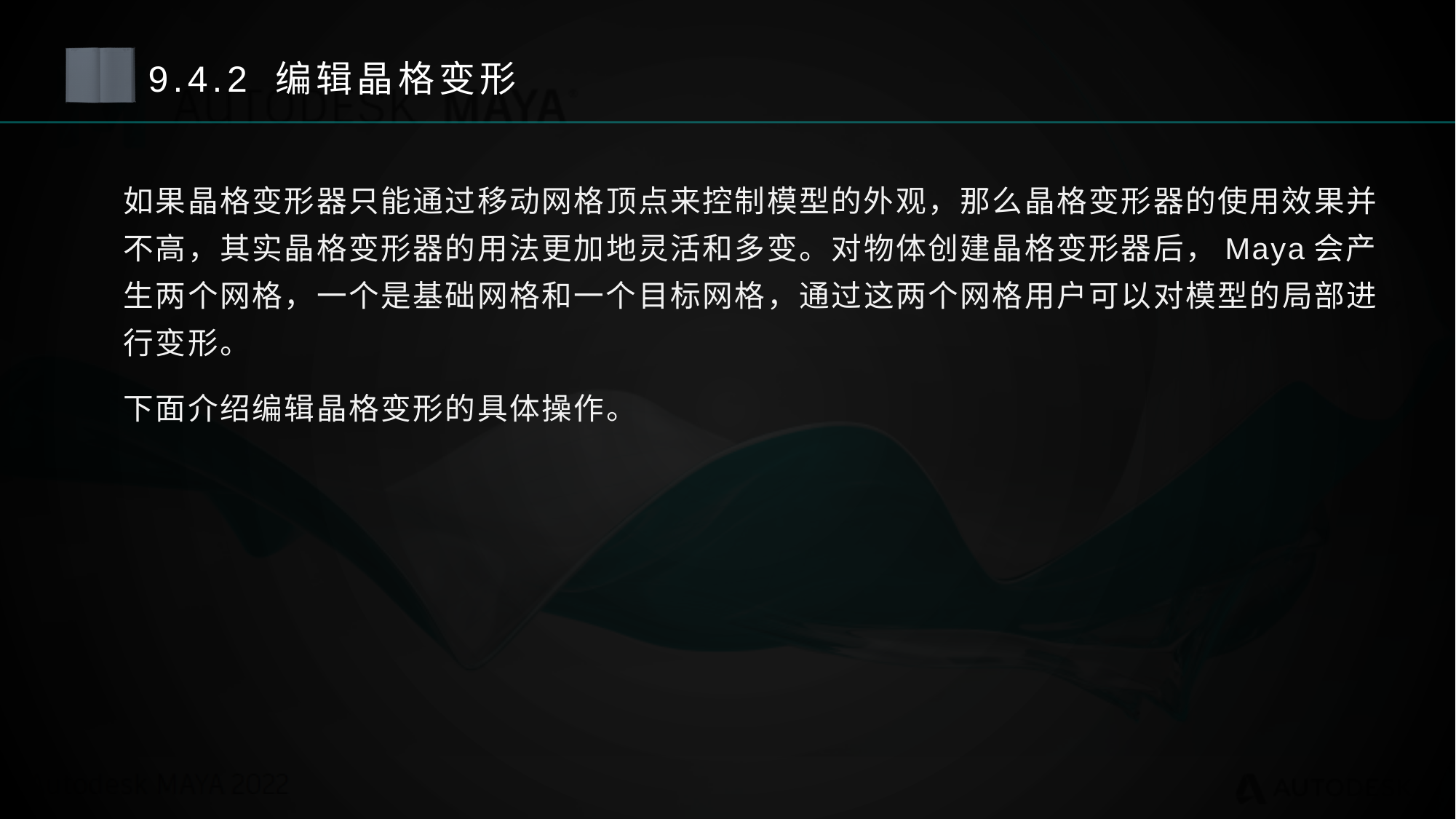

9.4.2 编辑晶格变形
如果晶格变形器只能通过移动网格顶点来控制模型的外观，那么晶格变形器的使用效果并不高，其实晶格变形器的用法更加地灵活和多变。对物体创建晶格变形器后，Maya会产生两个网格，一个是基础网格和一个目标网格，通过这两个网格用户可以对模型的局部进行变形。
下面介绍编辑晶格变形的具体操作。